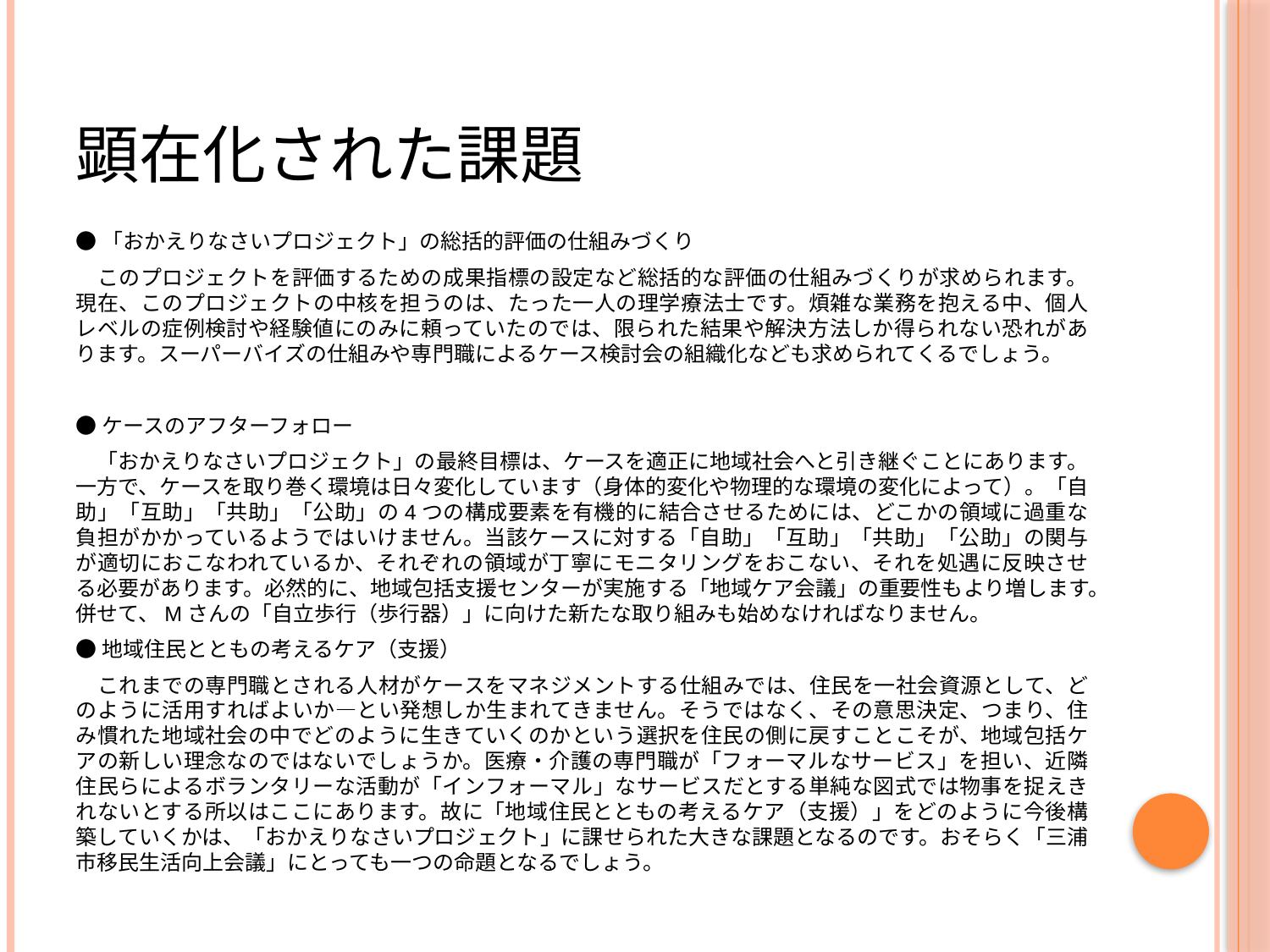

# 顕在化された課題
●「おかえりなさいプロジェクト」の総括的評価の仕組みづくり
　このプロジェクトを評価するための成果指標の設定など総括的な評価の仕組みづくりが求められます。現在、このプロジェクトの中核を担うのは、たった一人の理学療法士です。煩雑な業務を抱える中、個人レベルの症例検討や経験値にのみに頼っていたのでは、限られた結果や解決方法しか得られない恐れがあります。スーパーバイズの仕組みや専門職によるケース検討会の組織化なども求められてくるでしょう。

●ケースのアフターフォロー
　「おかえりなさいプロジェクト」の最終目標は、ケースを適正に地域社会へと引き継ぐことにあります。一方で、ケースを取り巻く環境は日々変化しています（身体的変化や物理的な環境の変化によって）。「自助」「互助」「共助」「公助」の4つの構成要素を有機的に結合させるためには、どこかの領域に過重な負担がかかっているようではいけません。当該ケースに対する「自助」「互助」「共助」「公助」の関与が適切におこなわれているか、それぞれの領域が丁寧にモニタリングをおこない、それを処遇に反映させる必要があります。必然的に、地域包括支援センターが実施する「地域ケア会議」の重要性もより増します。併せて、Mさんの「自立歩行（歩行器）」に向けた新たな取り組みも始めなければなりません。
●地域住民とともの考えるケア（支援）
　これまでの専門職とされる人材がケースをマネジメントする仕組みでは、住民を一社会資源として、どのように活用すればよいか―とい発想しか生まれてきません。そうではなく、その意思決定、つまり、住み慣れた地域社会の中でどのように生きていくのかという選択を住民の側に戻すことこそが、地域包括ケアの新しい理念なのではないでしょうか。医療・介護の専門職が「フォーマルなサービス」を担い、近隣住民らによるボランタリーな活動が「インフォーマル」なサービスだとする単純な図式では物事を捉えきれないとする所以はここにあります。故に「地域住民とともの考えるケア（支援）」をどのように今後構築していくかは、「おかえりなさいプロジェクト」に課せられた大きな課題となるのです。おそらく「三浦市移民生活向上会議」にとっても一つの命題となるでしょう。